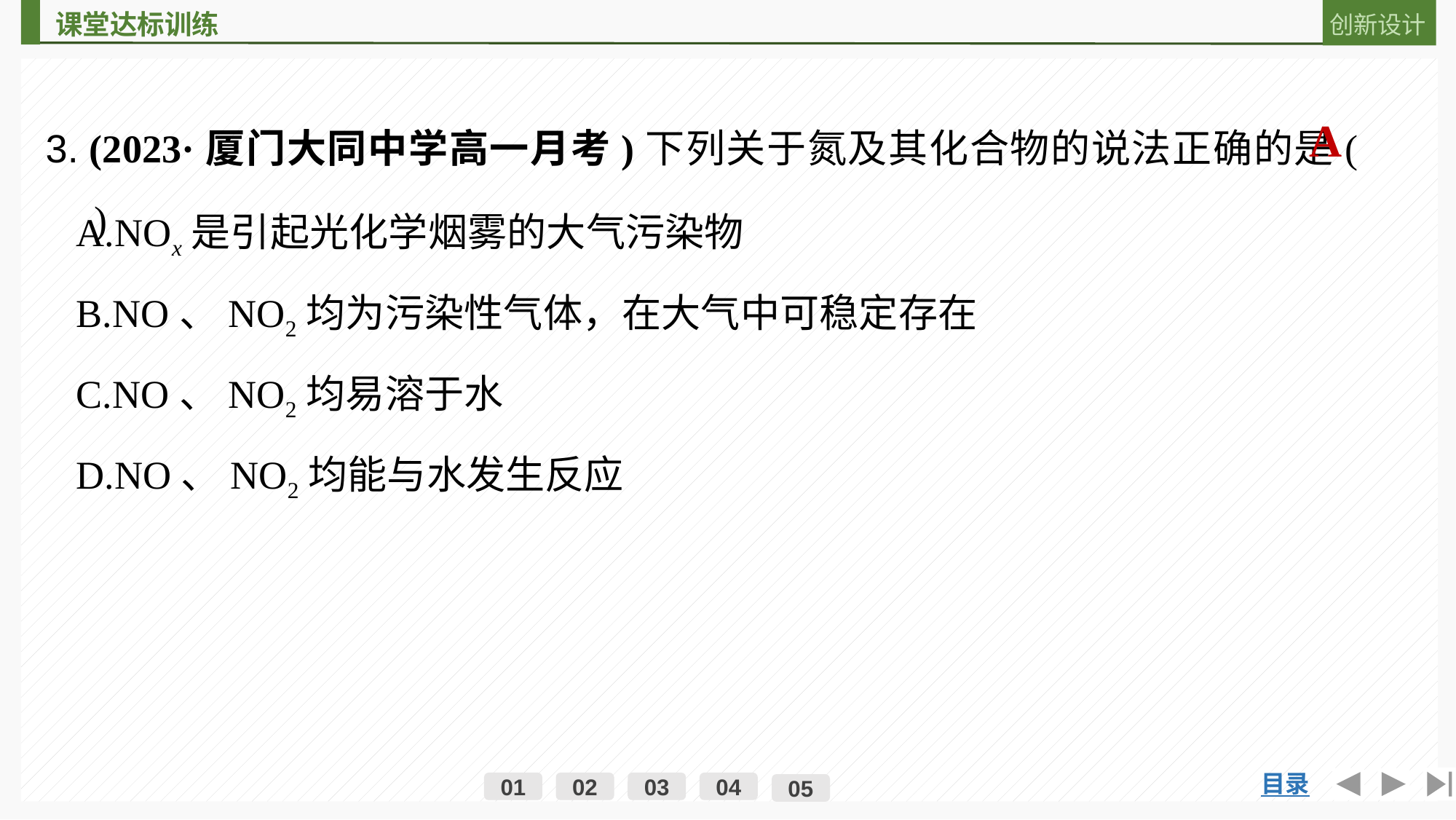

3. (2023·厦门大同中学高一月考)下列关于氮及其化合物的说法正确的是(　　)
A
A.NOx是引起光化学烟雾的大气污染物
B.NO、NO2均为污染性气体，在大气中可稳定存在
C.NO、NO2均易溶于水
D.NO、NO2均能与水发生反应